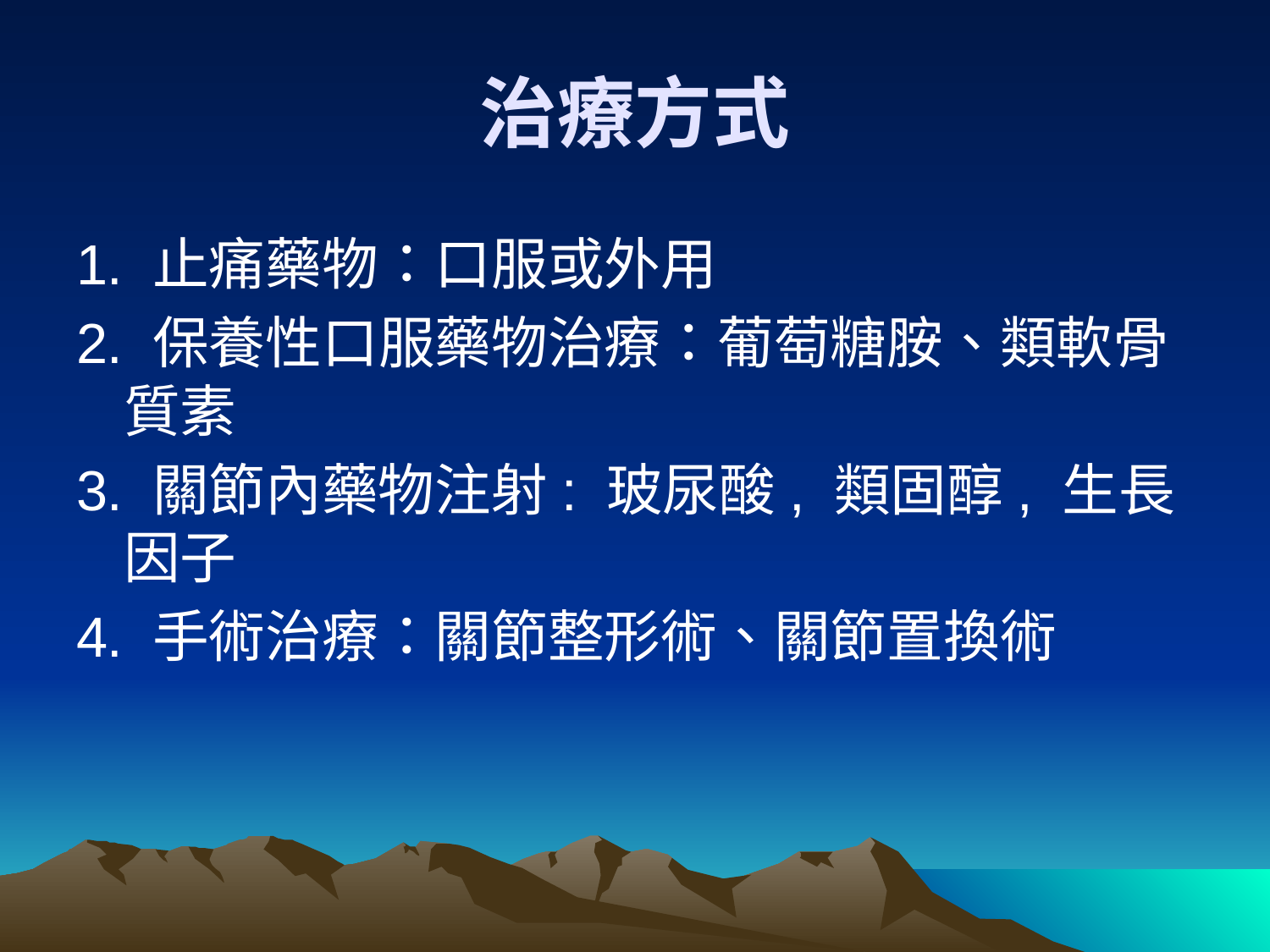

# 治療方式
1. 止痛藥物：口服或外用
2. 保養性口服藥物治療：葡萄糖胺、類軟骨質素
3. 關節內藥物注射: 玻尿酸, 類固醇, 生長因子
4. 手術治療：關節整形術、關節置換術